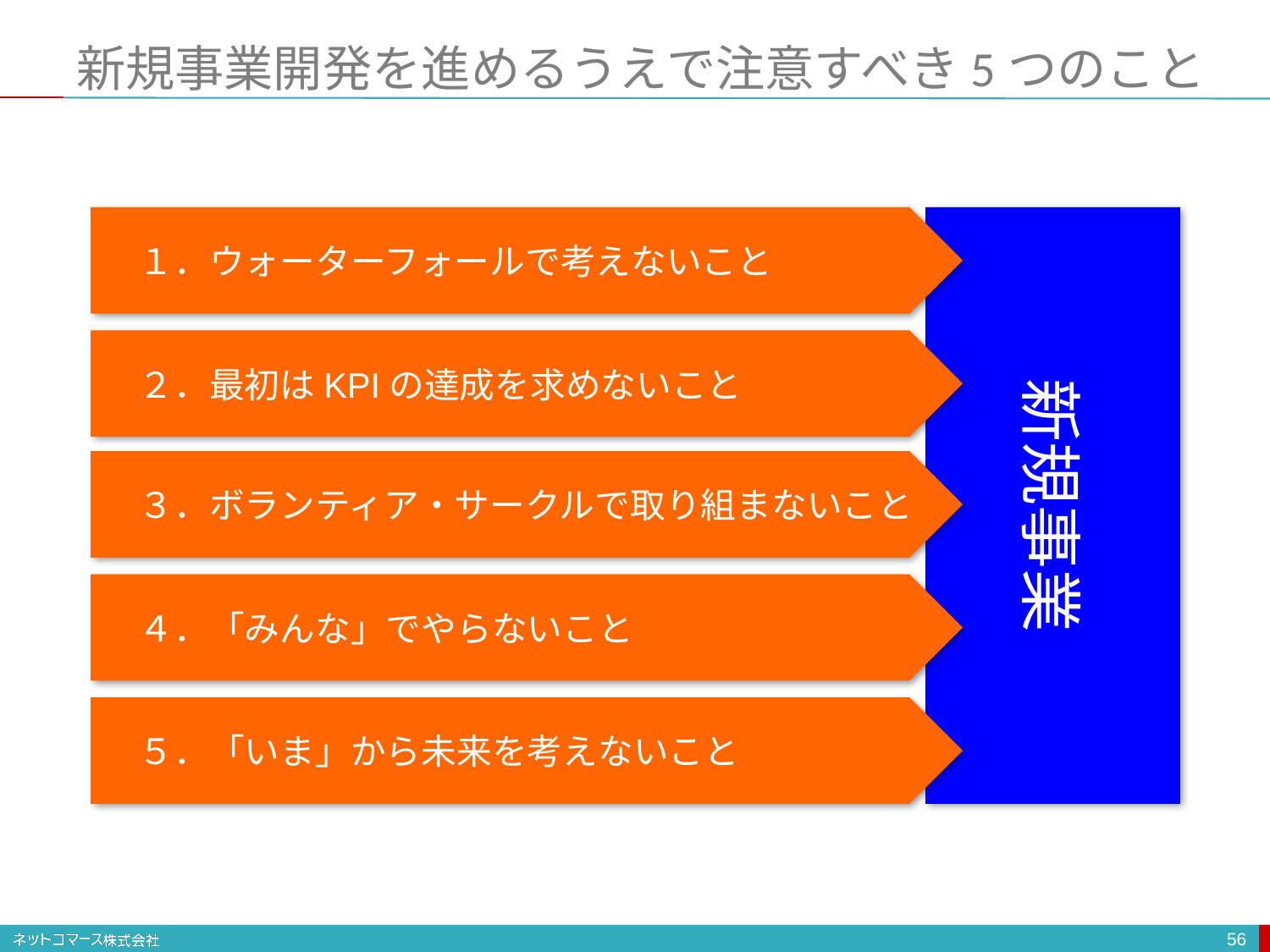

# 新規事業開発を進めるうえで注意すべき5つのこと
　１．ウォーターフォールで考えないこと
新規事業
　２．最初はKPIの達成を求めないこと
　３．ボランティア・サークルで取り組まないこと
　４．「みんな」でやらないこと
　５．「いま」から未来を考えないこと
56